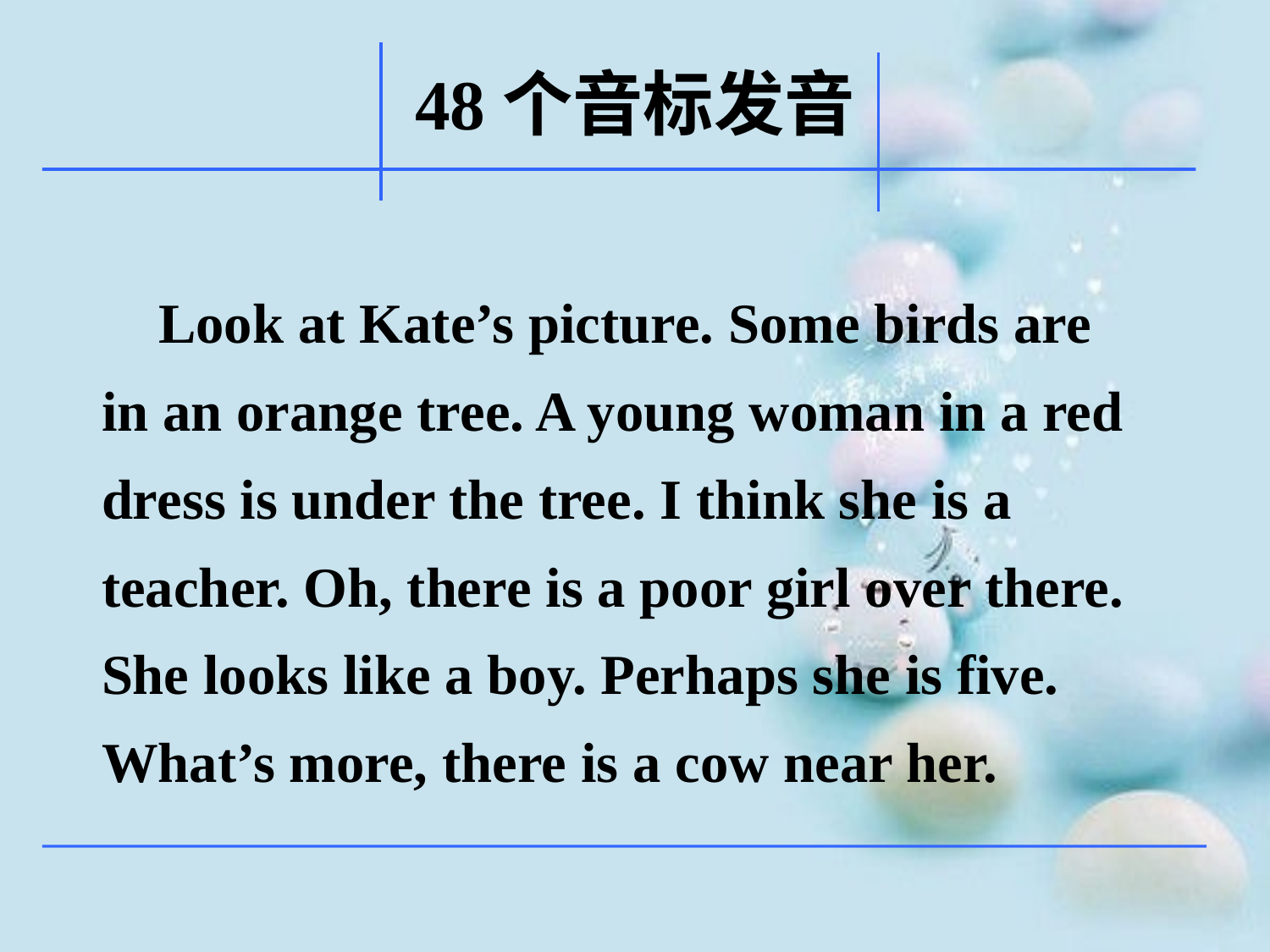

48个音标发音

    Look at Kate’s picture. Some birds are in an orange tree. A young woman in a red dress is under the tree. I think she is a teacher. Oh, there is a poor girl over there. She looks like a boy. Perhaps she is five. What’s more, there is a cow near her.